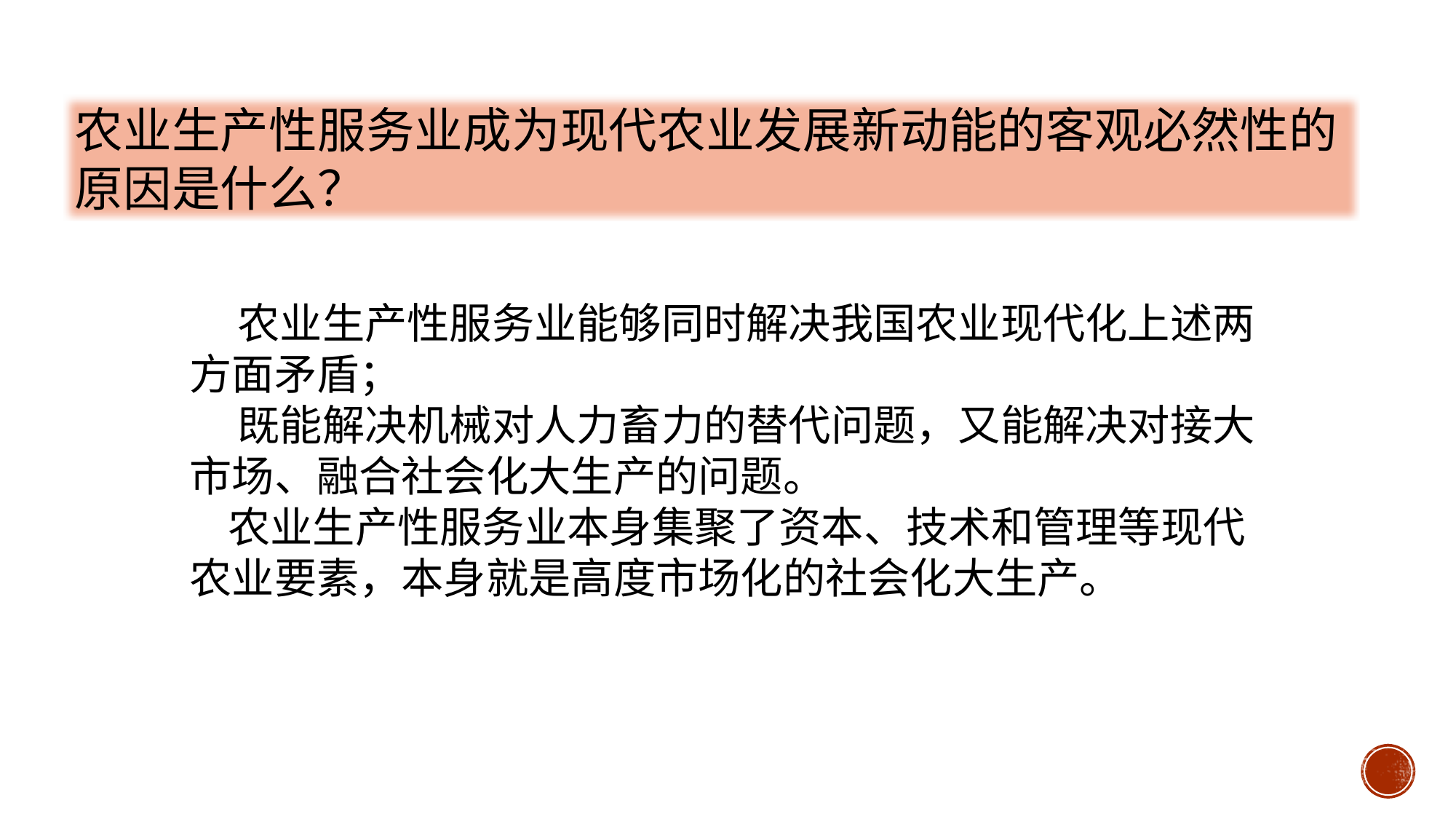

农业生产性服务业成为现代农业发展新动能的客观必然性的原因是什么？
    农业生产性服务业能够同时解决我国农业现代化上述两方面矛盾；
    既能解决机械对人力畜力的替代问题，又能解决对接大市场、融合社会化大生产的问题。
   农业生产性服务业本身集聚了资本、技术和管理等现代农业要素，本身就是高度市场化的社会化大生产。